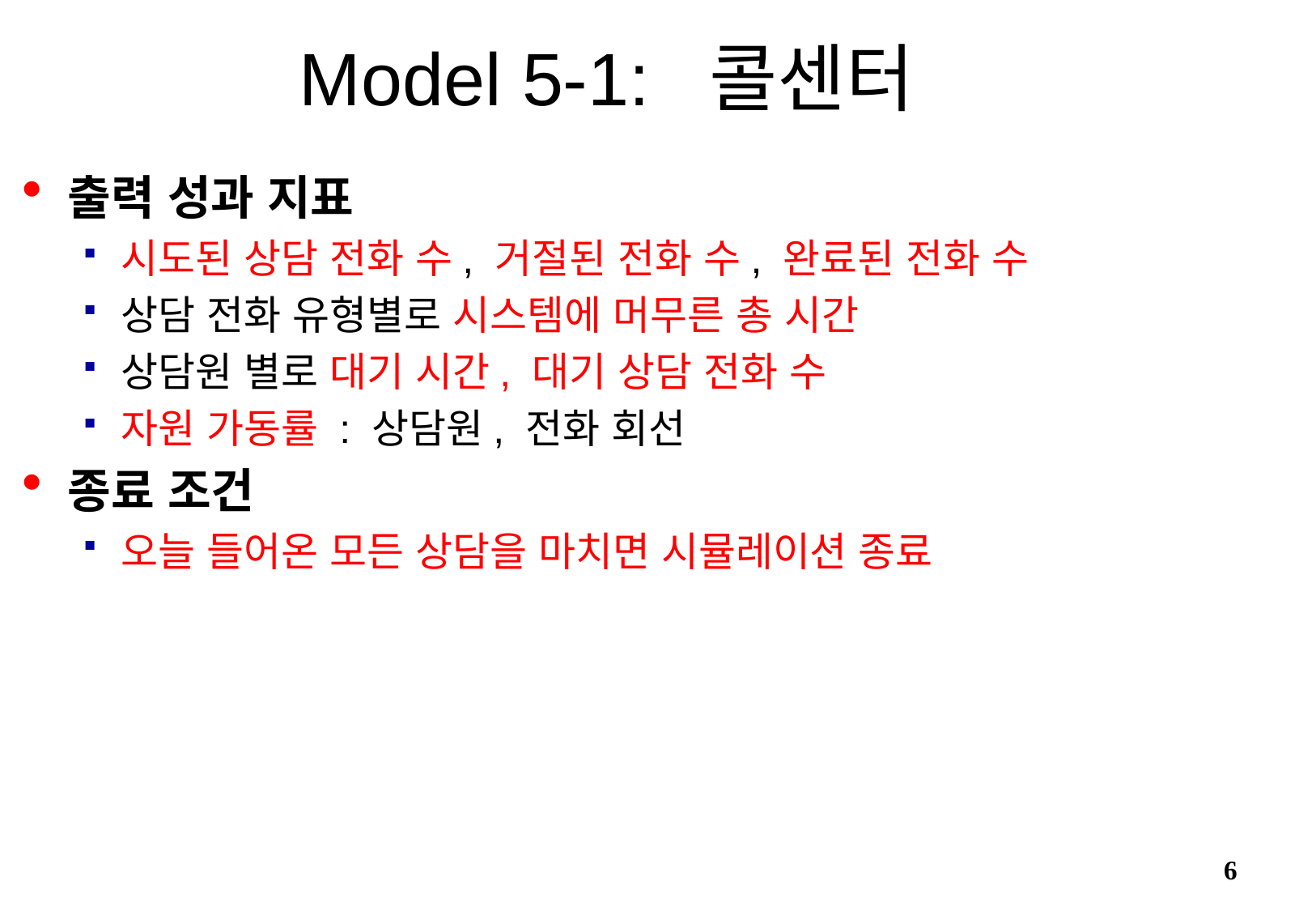

Model 5-1:  콜센터
출력 성과 지표
시도된 상담 전화 수, 거절된 전화 수, 완료된 전화 수
상담 전화 유형별로 시스템에 머무른 총 시간
상담원 별로 대기 시간, 대기 상담 전화 수
자원 가동률 : 상담원, 전화 회선
종료 조건
오늘 들어온 모든 상담을 마치면 시뮬레이션 종료
6